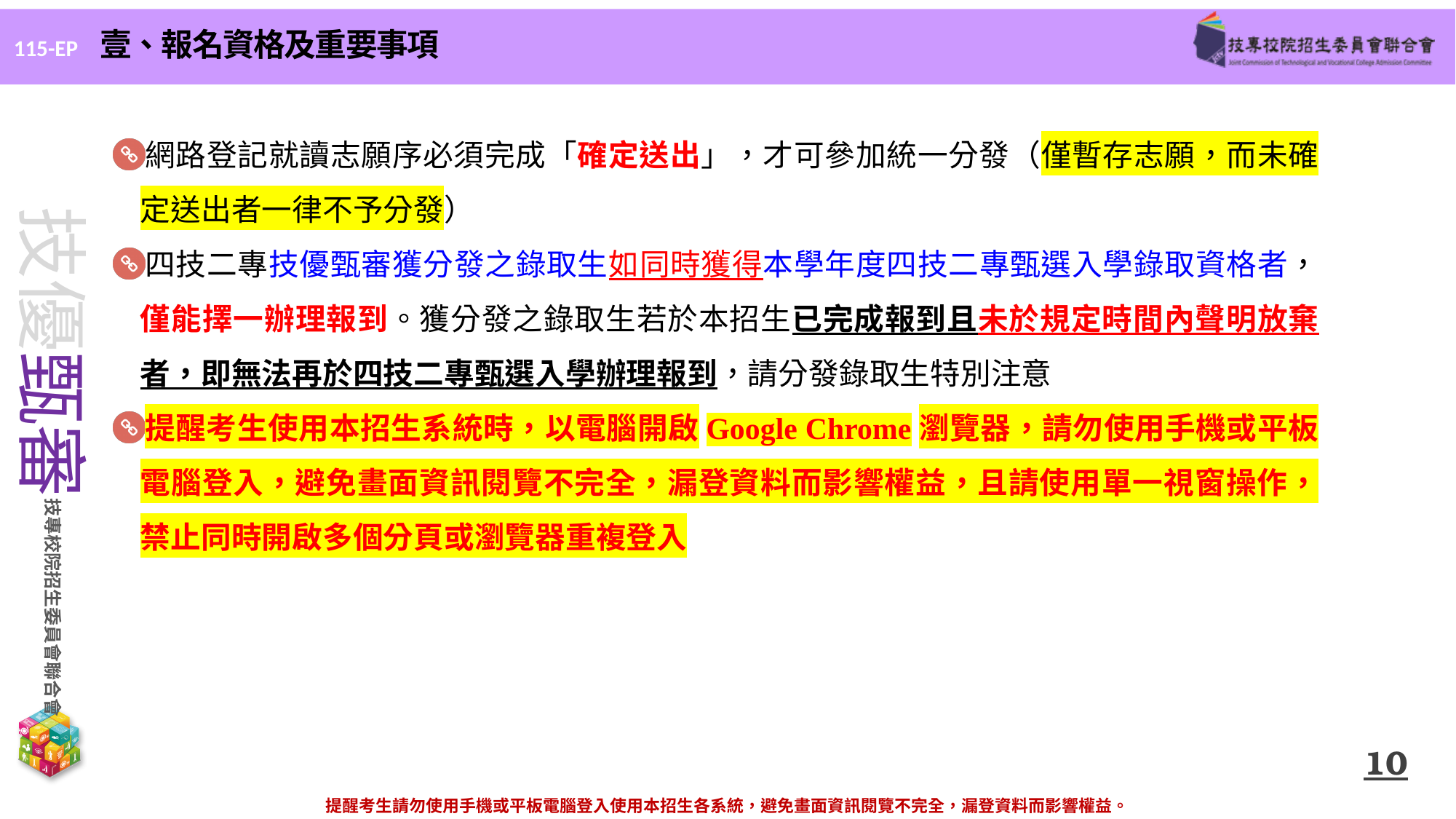

壹、報名資格及重要事項
網路登記就讀志願序必須完成「確定送出」，才可參加統一分發（僅暫存志願，而未確定送出者一律不予分發）
四技二專技優甄審獲分發之錄取生如同時獲得本學年度四技二專甄選入學錄取資格者，僅能擇一辦理報到。獲分發之錄取生若於本招生已完成報到且未於規定時間內聲明放棄者，即無法再於四技二專甄選入學辦理報到，請分發錄取生特別注意
提醒考生使用本招生系統時，以電腦開啟Google Chrome瀏覽器，請勿使用手機或平板電腦登入，避免畫面資訊閱覽不完全，漏登資料而影響權益，且請使用單一視窗操作，禁止同時開啟多個分頁或瀏覽器重複登入